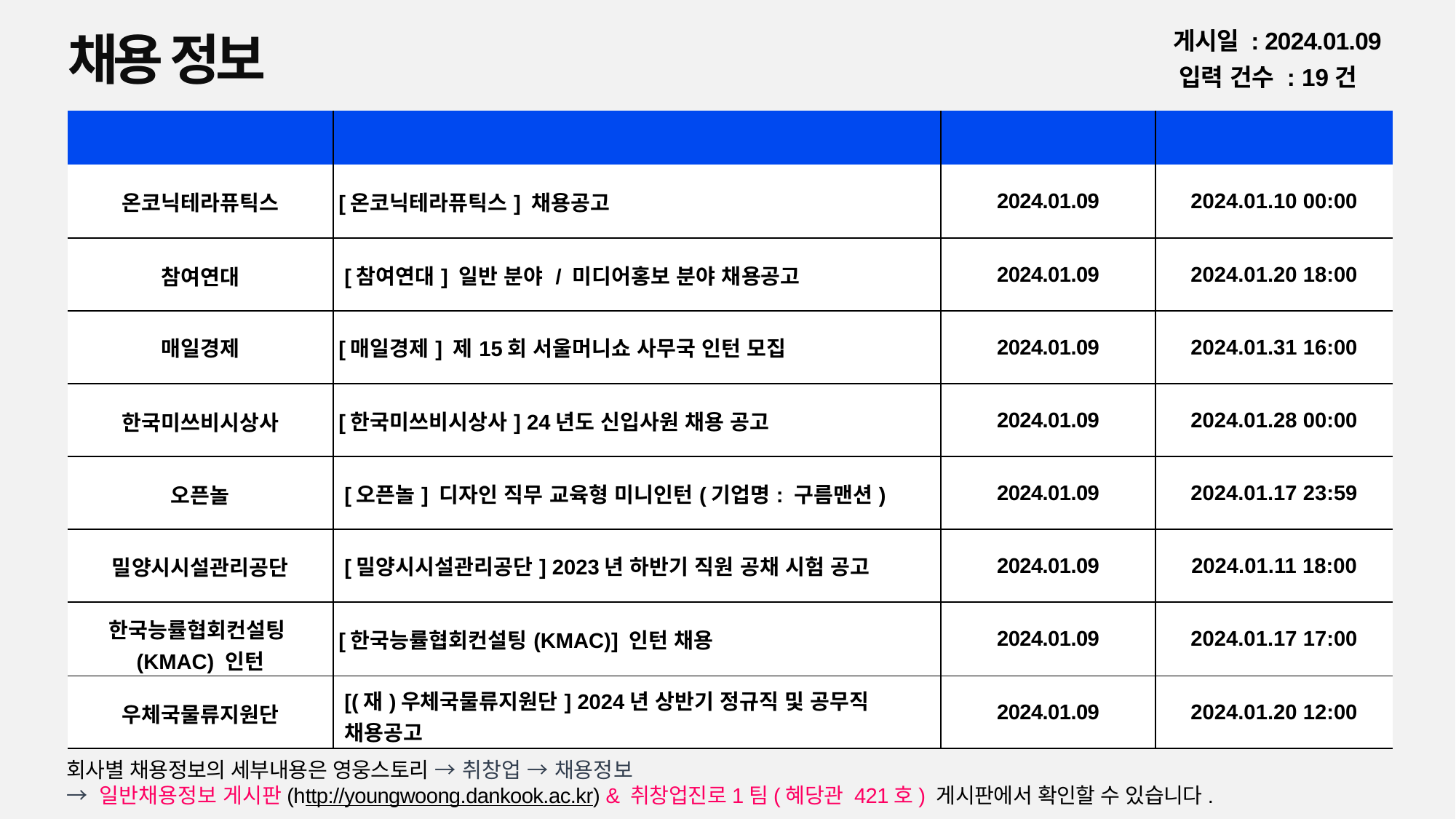

채용 정보
게시일 : 2024.01.09
입력 건수 : 19건
| 회사명 | 공고명 | 등록일 | 마감일 |
| --- | --- | --- | --- |
| 온코닉테라퓨틱스 | [온코닉테라퓨틱스] 채용공고 | 2024.01.09 | 2024.01.10 00:00 |
| 참여연대 | [참여연대] 일반 분야 / 미디어홍보 분야 채용공고 | 2024.01.09 | 2024.01.20 18:00 |
| 매일경제 | [매일경제] 제15회 서울머니쇼 사무국 인턴 모집 | 2024.01.09 | 2024.01.31 16:00 |
| 한국미쓰비시상사 | [한국미쓰비시상사] 24년도 신입사원 채용 공고 | 2024.01.09 | 2024.01.28 00:00 |
| 오픈놀 | [오픈놀] 디자인 직무 교육형 미니인턴(기업명: 구름맨션) | 2024.01.09 | 2024.01.17 23:59 |
| 밀양시시설관리공단 | [밀양시시설관리공단] 2023년 하반기 직원 공채 시험 공고 | 2024.01.09 | 2024.01.11 18:00 |
| 한국능률협회컨설팅(KMAC) 인턴 | [한국능률협회컨설팅(KMAC)] 인턴 채용 | 2024.01.09 | 2024.01.17 17:00 |
| 우체국물류지원단 | [(재)우체국물류지원단] 2024년 상반기 정규직 및 공무직 채용공고 | 2024.01.09 | 2024.01.20 12:00 |
회사별 채용정보의 세부내용은 영웅스토리 → 취창업 → 채용정보
→ 일반채용정보 게시판(http://youngwoong.dankook.ac.kr) & 취창업진로1팀(혜당관 421호) 게시판에서 확인할 수 있습니다.